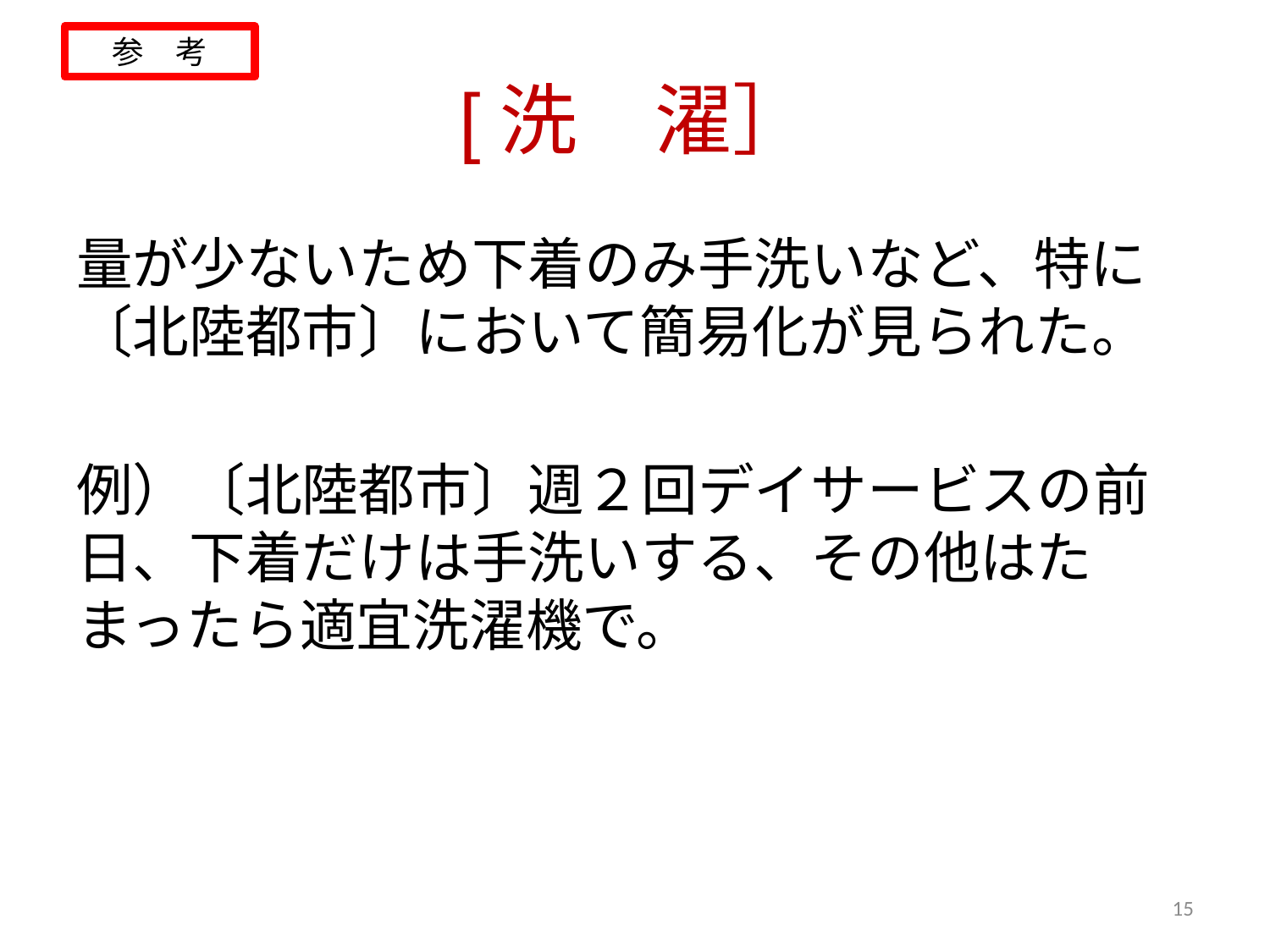

参　考
# [洗　濯］
量が少ないため下着のみ手洗いなど、特に〔北陸都市〕において簡易化が見られた。

例）〔北陸都市〕週２回デイサービスの前日、下着だけは手洗いする、その他はたまったら適宜洗濯機で。

15